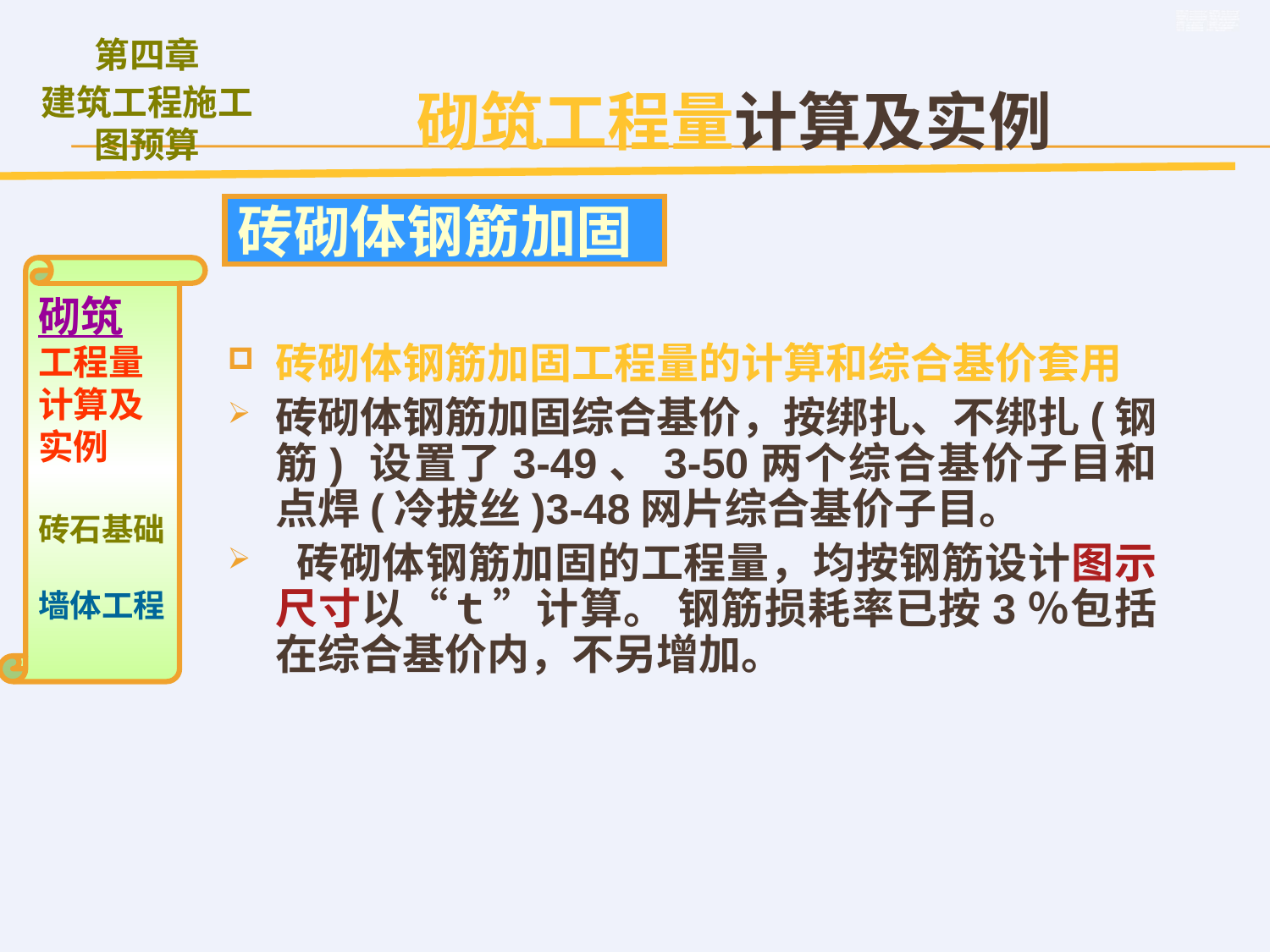

砌筑工程量计算及实例
砖砌体钢筋加固
砌筑
工程量计算及实例

砖石基础

墙体工程

砖砌体钢筋加固工程量的计算和综合基价套用
砖砌体钢筋加固综合基价，按绑扎、不绑扎(钢筋) 设置了3-49、3-50两个综合基价子目和点焊(冷拔丝)3-48网片综合基价子目。
 砖砌体钢筋加固的工程量，均按钢筋设计图示尺寸以“ｔ”计算。 钢筋损耗率已按3％包括在综合基价内，不另增加。
73